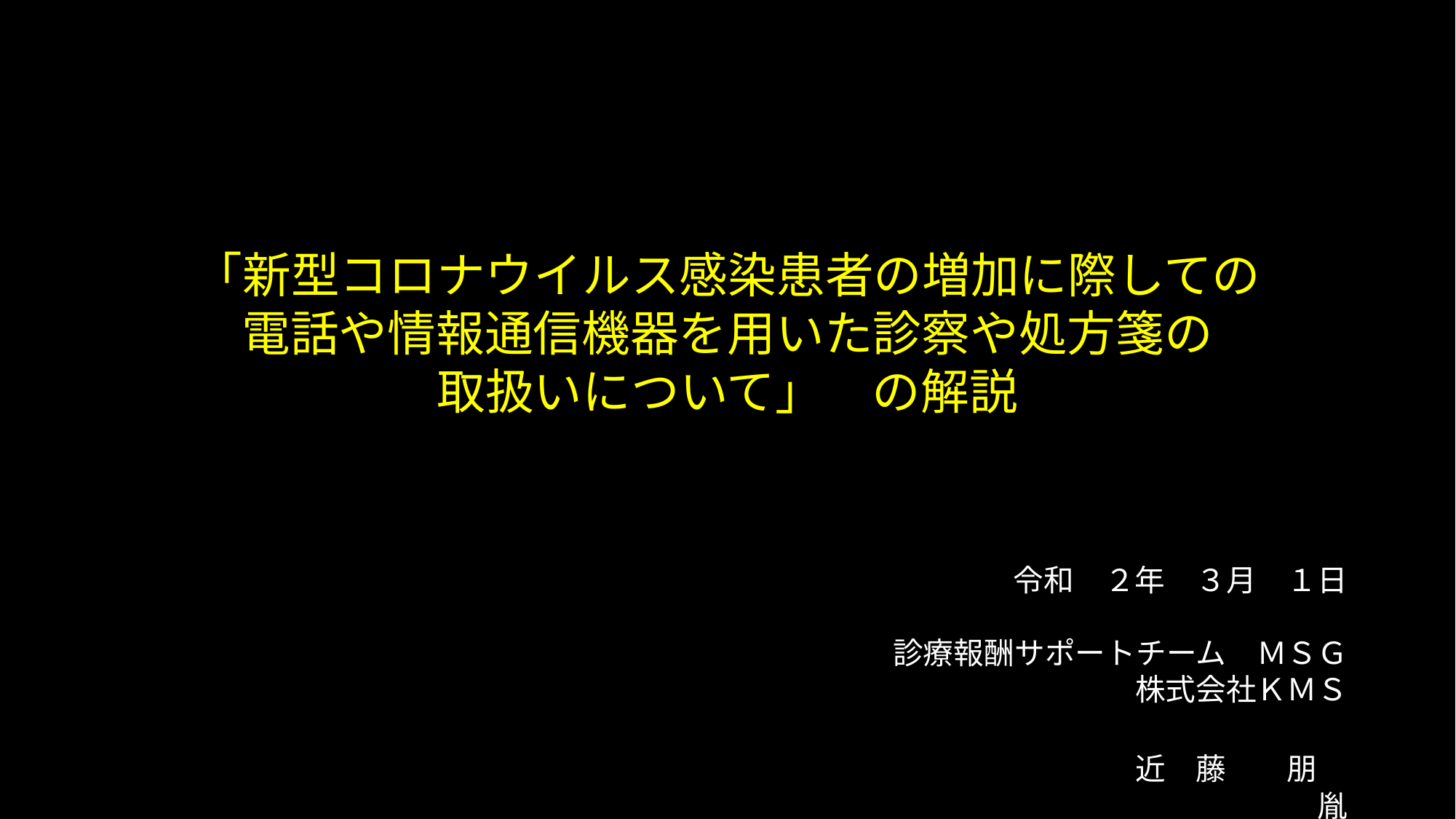

# 「新型コロナウイルス感染患者の増加に際しての 電話や情報通信機器を用いた診察や処方箋の 取扱いについて」　の解説
令和　２年　３月　１日

診療報酬サポートチーム　ＭＳＧ
株式会社ＫＭＳ

　　　　　　　　近　藤　　朋　胤